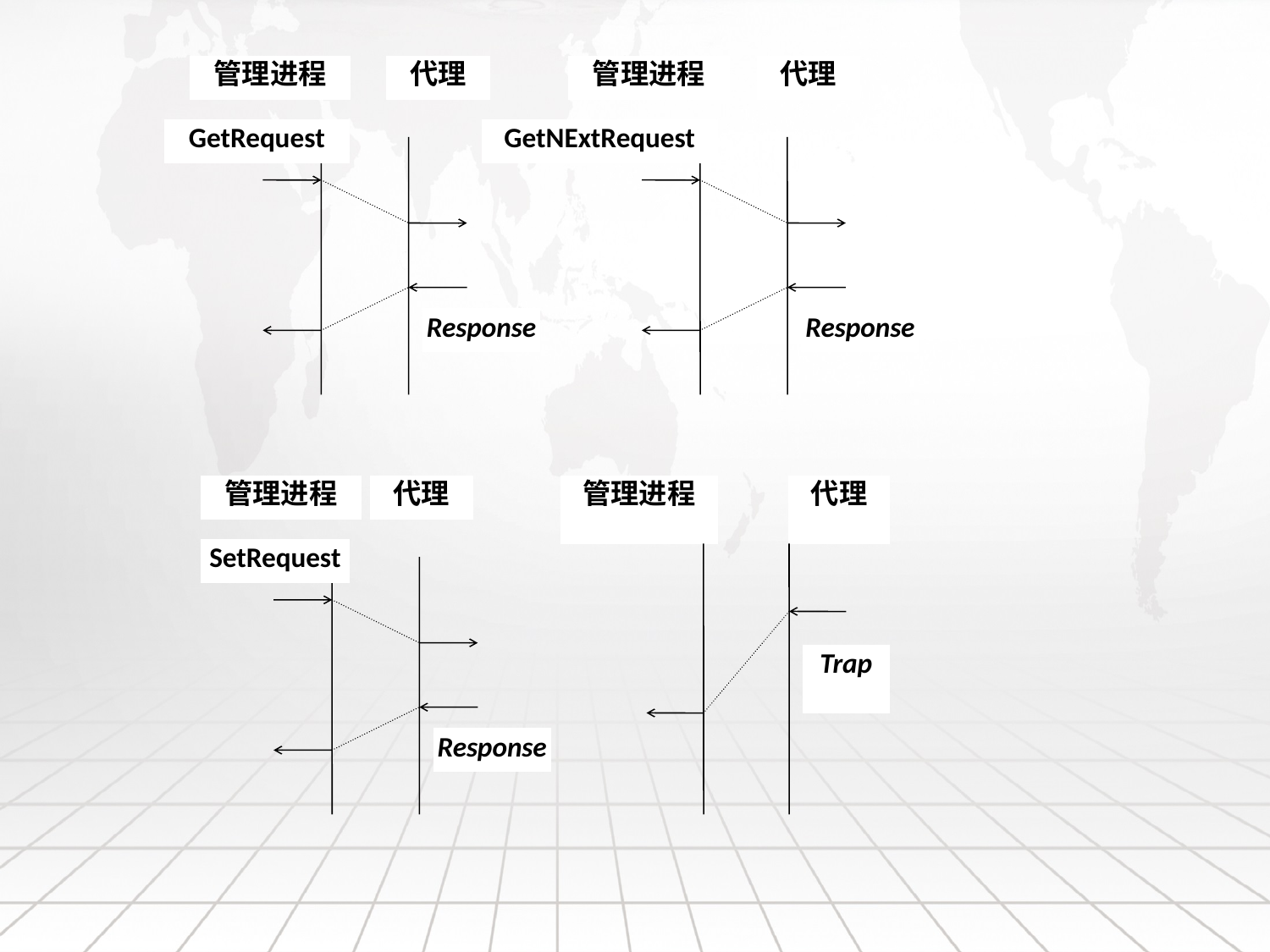

管理进程
代理
管理进程
代理
GetRequest
GetNExtRequest

Response
Response

管理进程
代理
SetRequest

Response

管理进程
代理

Trap